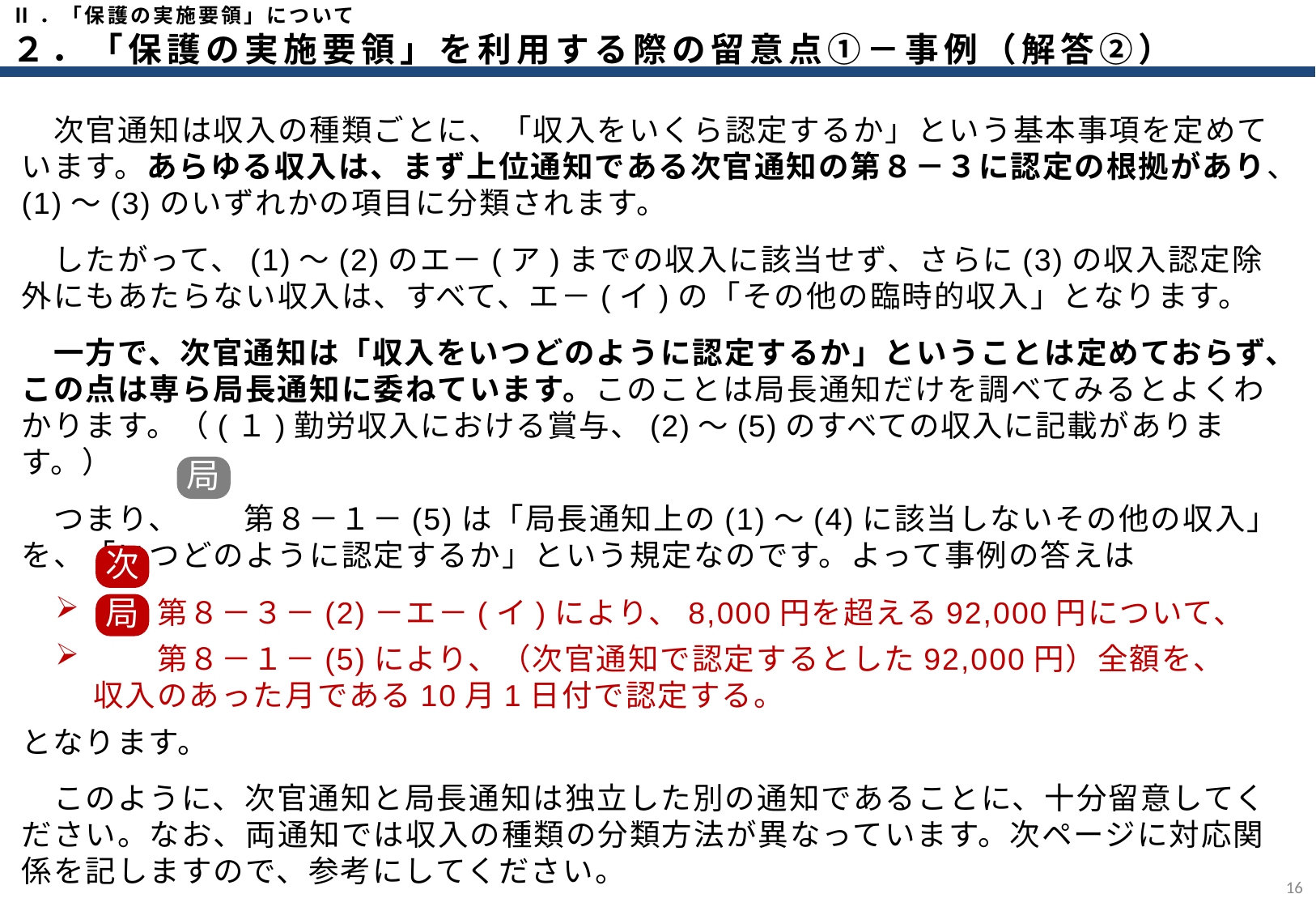

Ⅱ．「保護の実施要領」について
２．「保護の実施要領」を利用する際の留意点①－事例（解答②）
　次官通知は収入の種類ごとに、「収入をいくら認定するか」という基本事項を定めています。あらゆる収入は、まず上位通知である次官通知の第８－３に認定の根拠があり、(1)～(3)のいずれかの項目に分類されます。
　したがって、(1)～(2)のエ－(ア)までの収入に該当せず、さらに(3)の収入認定除外にもあたらない収入は、すべて、エ－(イ)の「その他の臨時的収入」となります。
　一方で、次官通知は「収入をいつどのように認定するか」ということは定めておらず、この点は専ら局長通知に委ねています。このことは局長通知だけを調べてみるとよくわかります。（(１)勤労収入における賞与、(2)～(5)のすべての収入に記載があります。）
　つまり、　　第８－１－(5)は「局長通知上の(1)～(4)に該当しないその他の収入」を、「いつどのように認定するか」という規定なのです。よって事例の答えは
　　第８－３－(2)－エ－(イ)により、8,000円を超える92,000円について、
　　第８－１－(5)により、（次官通知で認定するとした92,000円）全額を、
収入のあった月である10月1日付で認定する。
となります。
　このように、次官通知と局長通知は独立した別の通知であることに、十分留意してください。なお、両通知では収入の種類の分類方法が異なっています。次ページに対応関係を記しますので、参考にしてください。
局
次
局
16